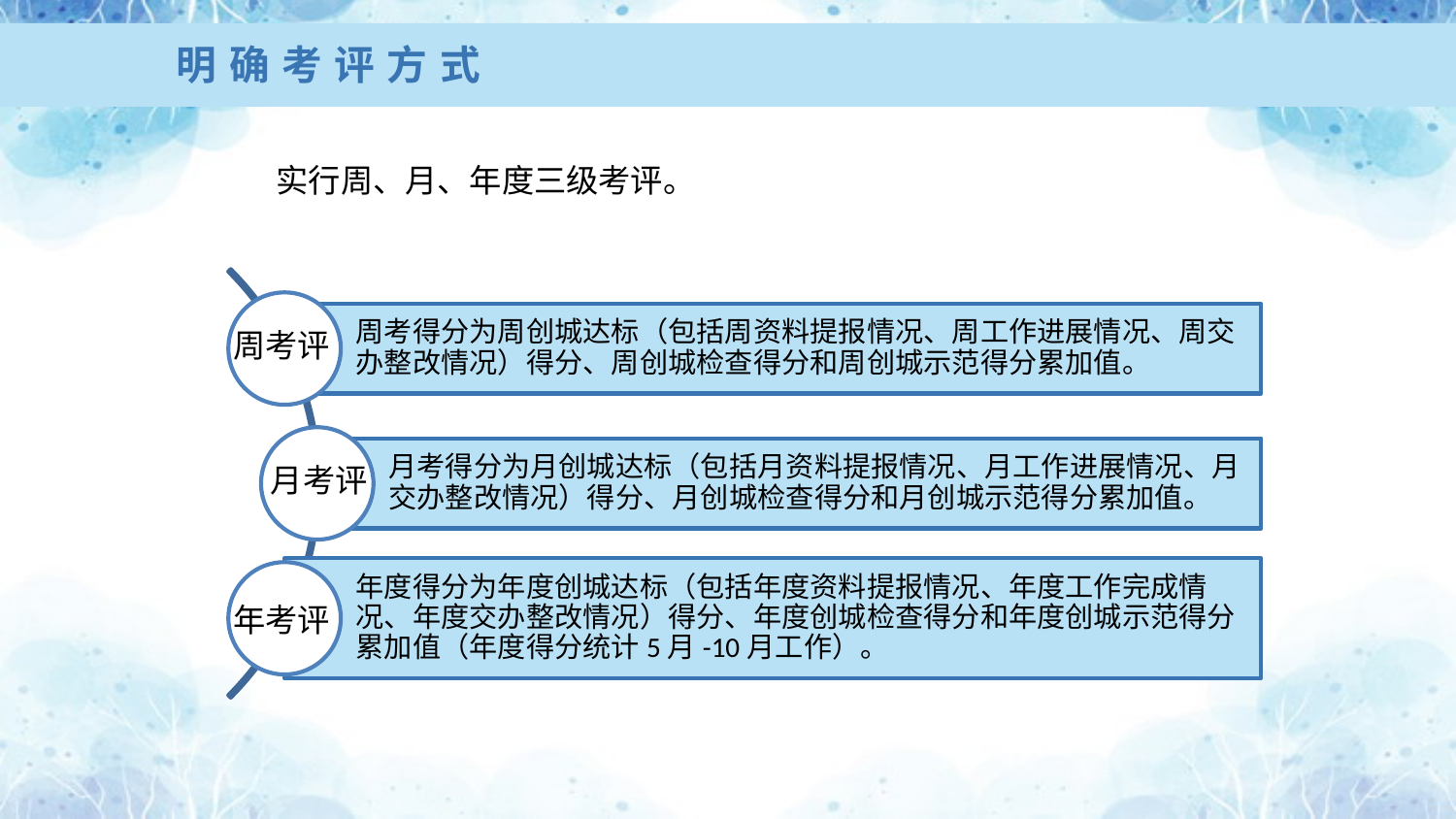

明确考评方式
实行周、月、年度三级考评。
周考得分为周创城达标（包括周资料提报情况、周工作进展情况、周交办整改情况）得分、周创城检查得分和周创城示范得分累加值。
月考得分为月创城达标（包括月资料提报情况、月工作进展情况、月交办整改情况）得分、月创城检查得分和月创城示范得分累加值。
年度得分为年度创城达标（包括年度资料提报情况、年度工作完成情况、年度交办整改情况）得分、年度创城检查得分和年度创城示范得分累加值（年度得分统计5月-10月工作）。
周考评
月考评
年考评